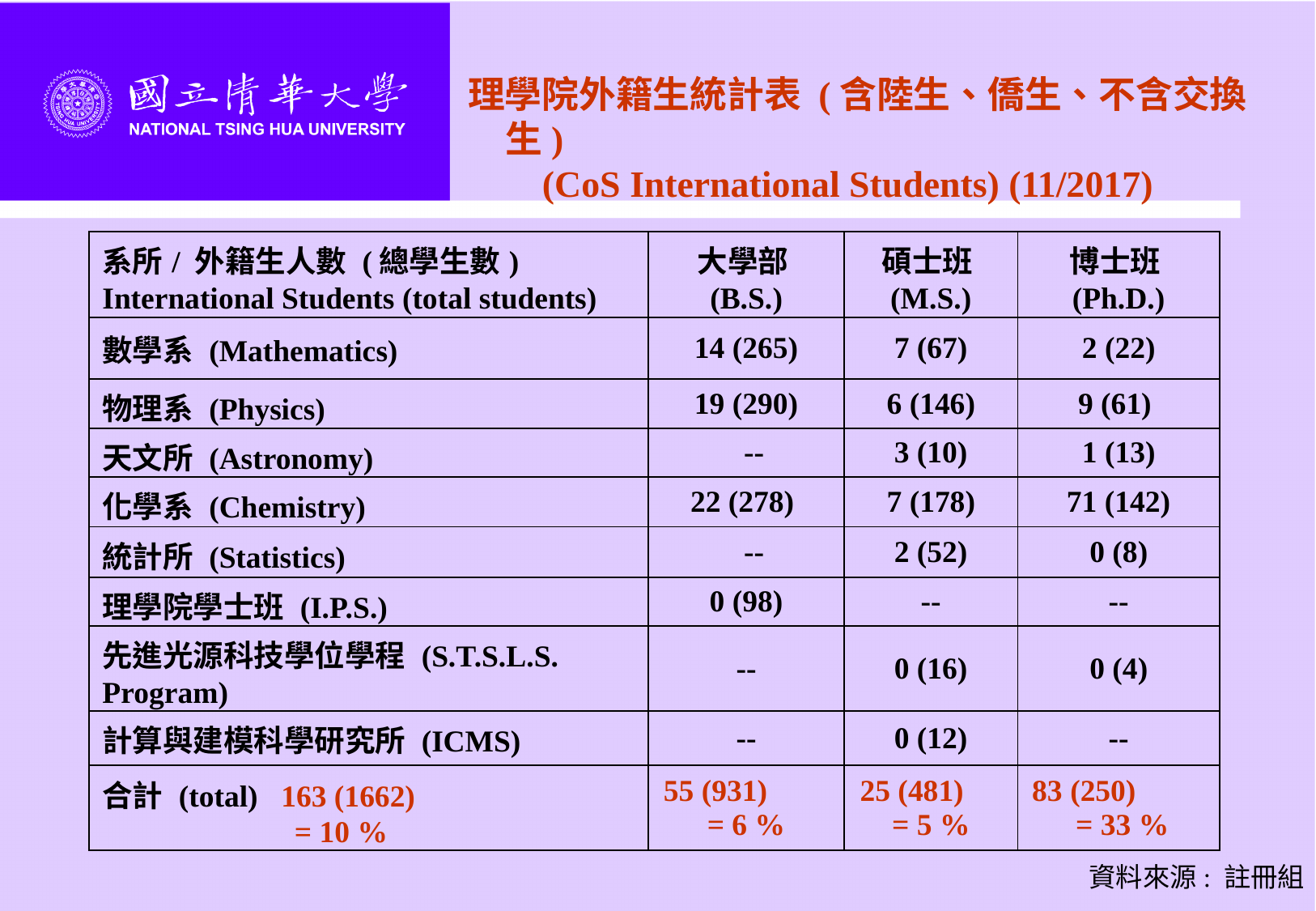

理學院外籍生統計表 (含陸生、僑生、不含交換生)
        (CoS International Students) (11/2017)

| 系所/ 外籍生人數 (總學生數) International Students (total students) | 大學部 (B.S.) | 碩士班 (M.S.) | 博士班 (Ph.D.) |
| --- | --- | --- | --- |
| 數學系 (Mathematics) | 14 (265) | 7 (67) | 2 (22) |
| 物理系 (Physics) | 19 (290) | 6 (146) | 9 (61) |
| 天文所 (Astronomy) | -- | 3 (10) | 1 (13) |
| 化學系 (Chemistry) | 22 (278) | 7 (178) | 71 (142) |
| 統計所 (Statistics) | -- | 2 (52) | 0 (8) |
| 理學院學士班 (I.P.S.) | 0 (98) | -- | -- |
| 先進光源科技學位學程 (S.T.S.L.S. Program) | -- | 0 (16) | 0 (4) |
| 計算與建模科學研究所 (ICMS) | -- | 0 (12) | -- |
| 合計 (total) 163 (1662) = 10 % | 55 (931) = 6 % | 25 (481) = 5 % | 83 (250) = 33 % |

資料來源: 註冊組